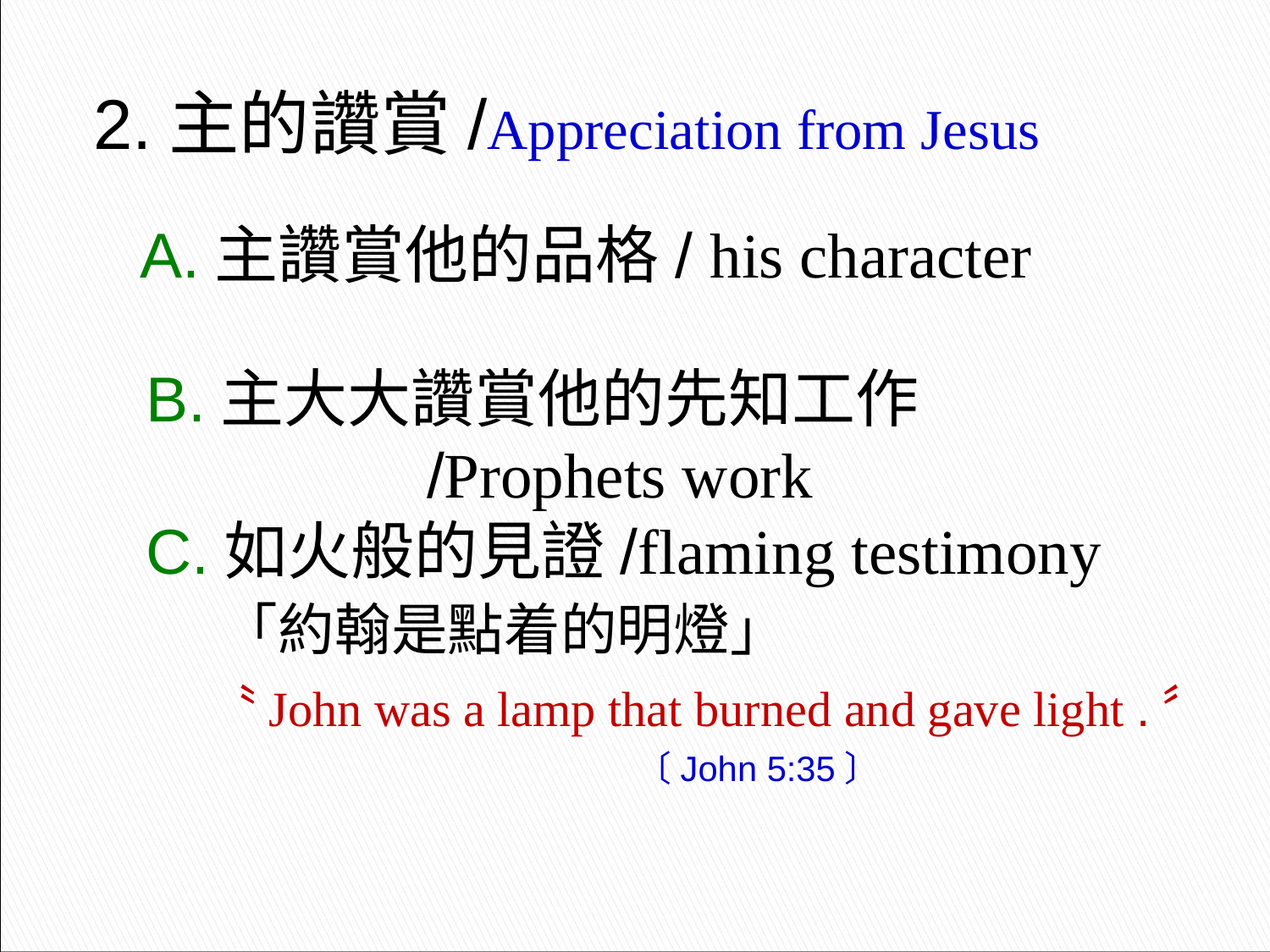

2.主的讚賞/Appreciation from Jesus

   A.主讚賞他的品格/ his character

   B.主大大讚賞他的先知工作
                   /Prophets work
   C.如火般的見證/flaming testimony
        「約翰是點着的明燈」
       〝John was a lamp that burned and gave light .〞
                                                        〔John 5:35〕